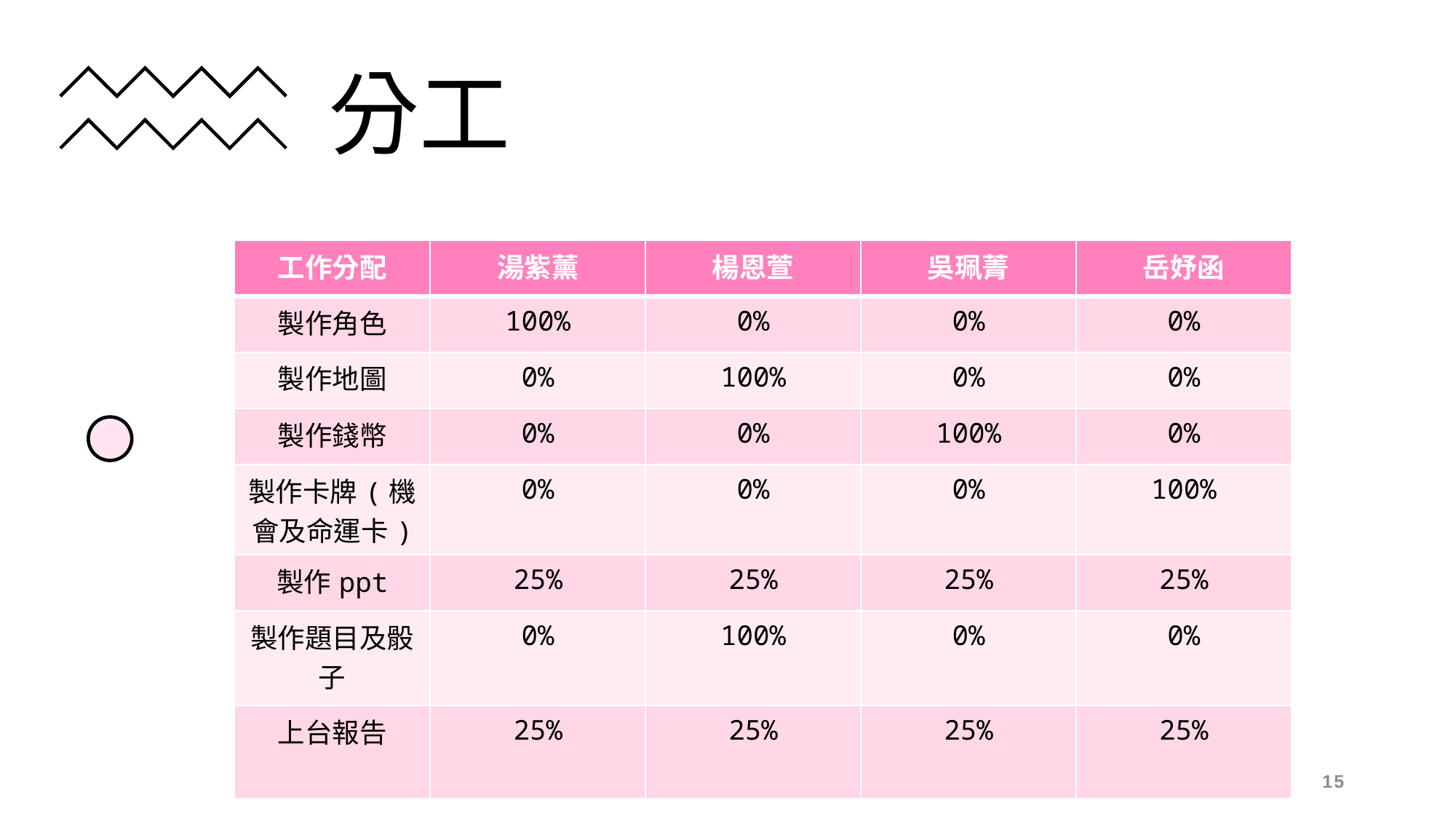

# 分工
| 工作分配 | 湯紫薰 | 楊恩萱 | 吳珮菁 | 岳妤函 |
| --- | --- | --- | --- | --- |
| 製作角色 | 100% | 0% | 0% | 0% |
| 製作地圖 | 0% | 100% | 0% | 0% |
| 製作錢幣 | 0% | 0% | 100% | 0% |
| 製作卡牌(機會及命運卡) | 0% | 0% | 0% | 100% |
| 製作ppt | 25% | 25% | 25% | 25% |
| 製作題目及骰子 | 0% | 100% | 0% | 0% |
| 上台報告 | 25% | 25% | 25% | 25% |
15